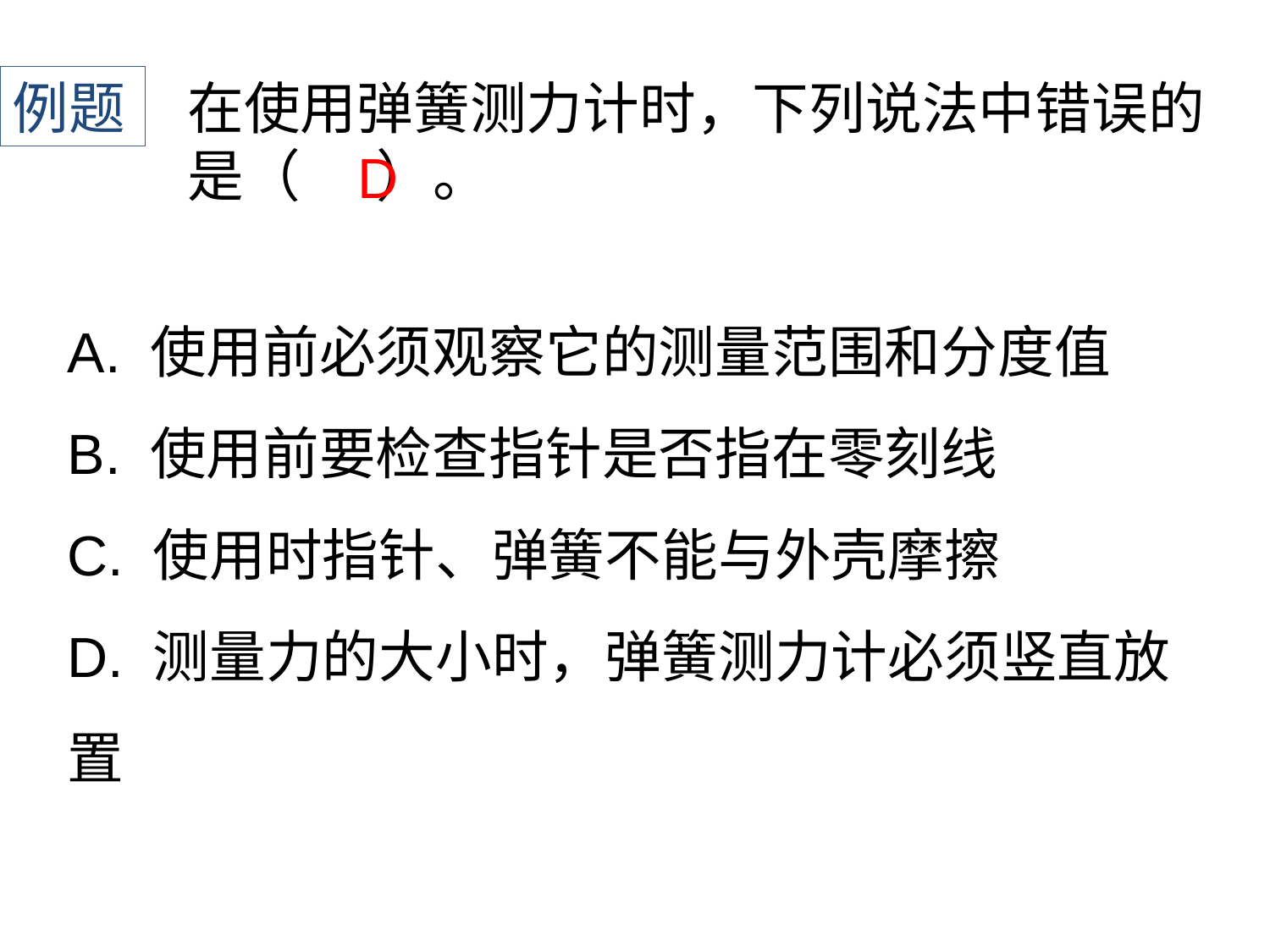

例题
在使用弹簧测力计时，下列说法中错误的是（      ）。
D
A. 使用前必须观察它的测量范围和分度值
B. 使用前要检查指针是否指在零刻线
C. 使用时指针、弹簧不能与外壳摩擦
D. 测量力的大小时，弹簧测力计必须竖直放置